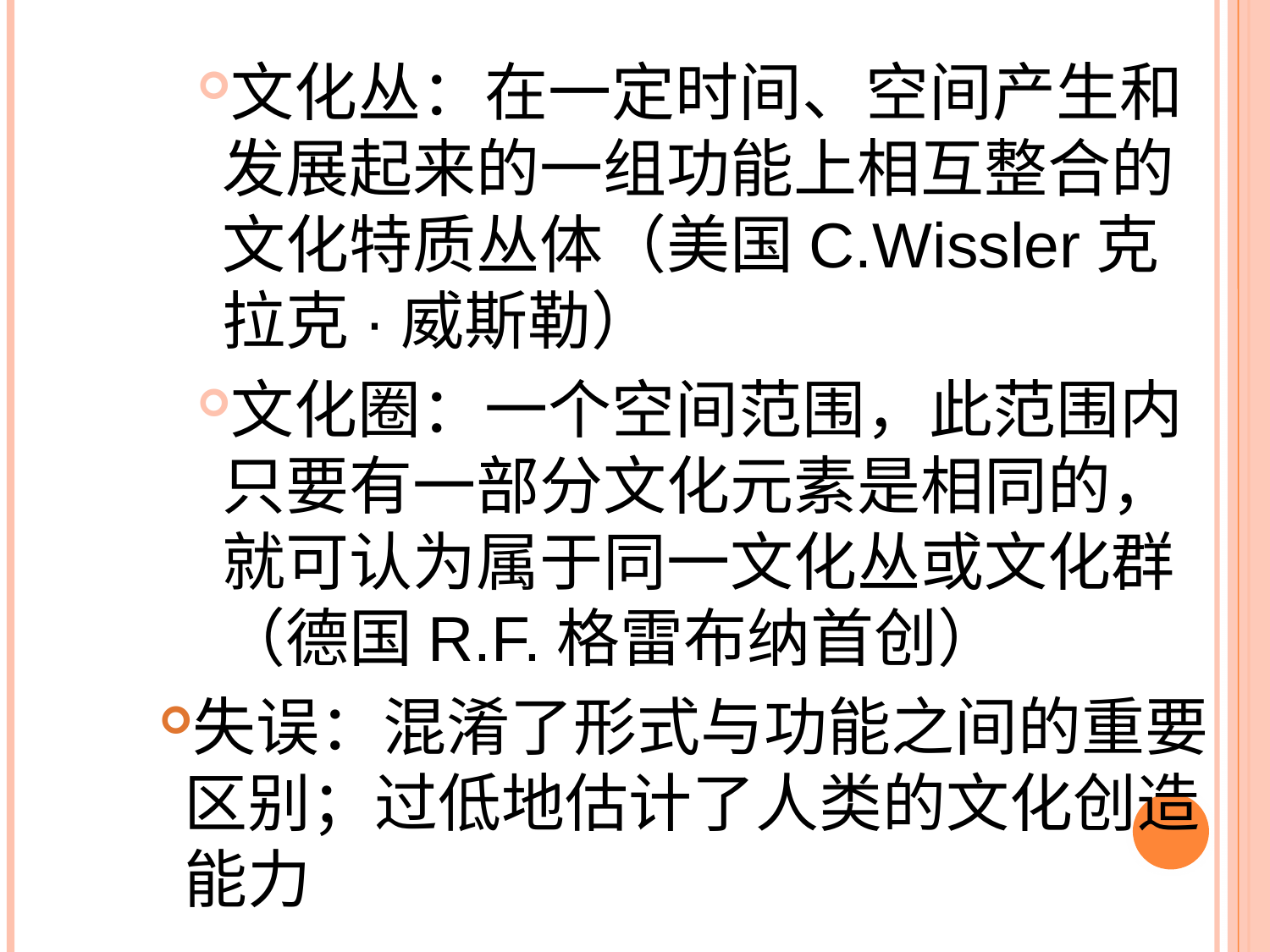

文化丛：在一定时间、空间产生和发展起来的一组功能上相互整合的文化特质丛体（美国C.Wissler克拉克·威斯勒）
文化圈：一个空间范围，此范围内只要有一部分文化元素是相同的，就可认为属于同一文化丛或文化群（德国R.F.格雷布纳首创）
失误：混淆了形式与功能之间的重要区别；过低地估计了人类的文化创造能力